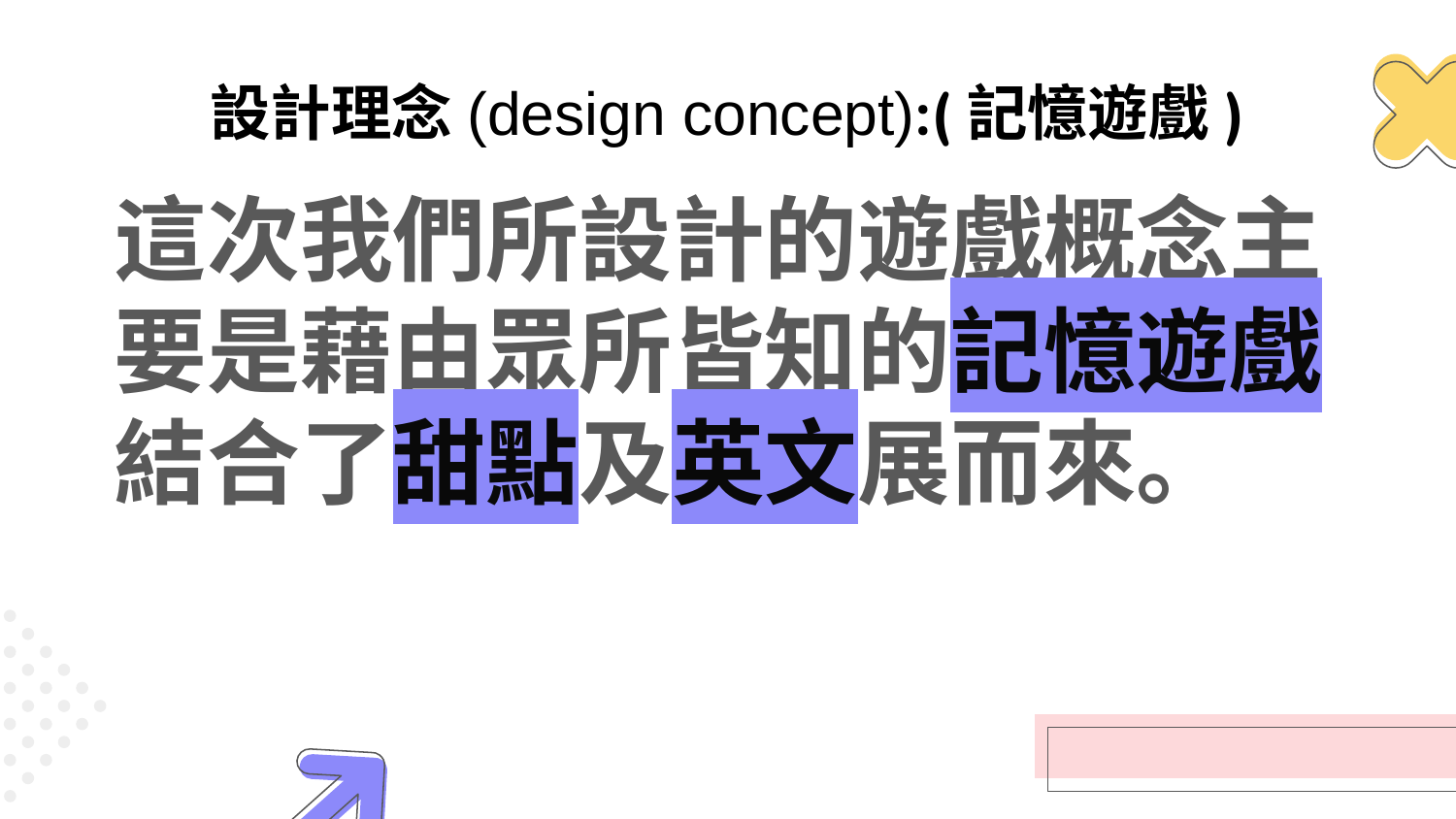

設計理念(design concept):(記憶遊戲)
這次我們所設計的遊戲概念主要是藉由眾所皆知的記憶遊戲結合了甜點及英文展而來。